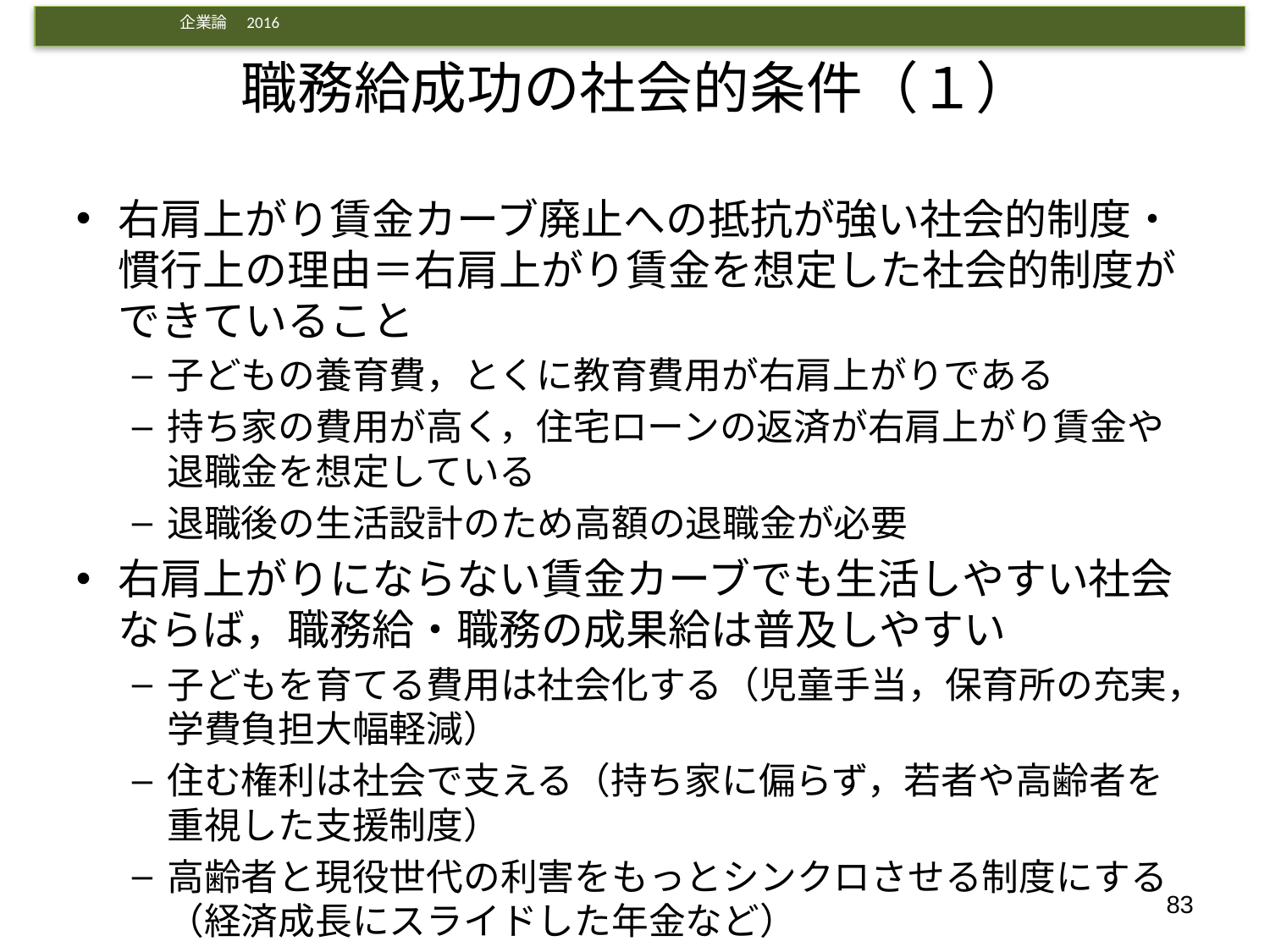

# 職務給成功の社会的条件（１）
右肩上がり賃金カーブ廃止への抵抗が強い社会的制度・慣行上の理由＝右肩上がり賃金を想定した社会的制度ができていること
子どもの養育費，とくに教育費用が右肩上がりである
持ち家の費用が高く，住宅ローンの返済が右肩上がり賃金や退職金を想定している
退職後の生活設計のため高額の退職金が必要
右肩上がりにならない賃金カーブでも生活しやすい社会ならば，職務給・職務の成果給は普及しやすい
子どもを育てる費用は社会化する（児童手当，保育所の充実，学費負担大幅軽減）
住む権利は社会で支える（持ち家に偏らず，若者や高齢者を重視した支援制度）
高齢者と現役世代の利害をもっとシンクロさせる制度にする（経済成長にスライドした年金など）

83